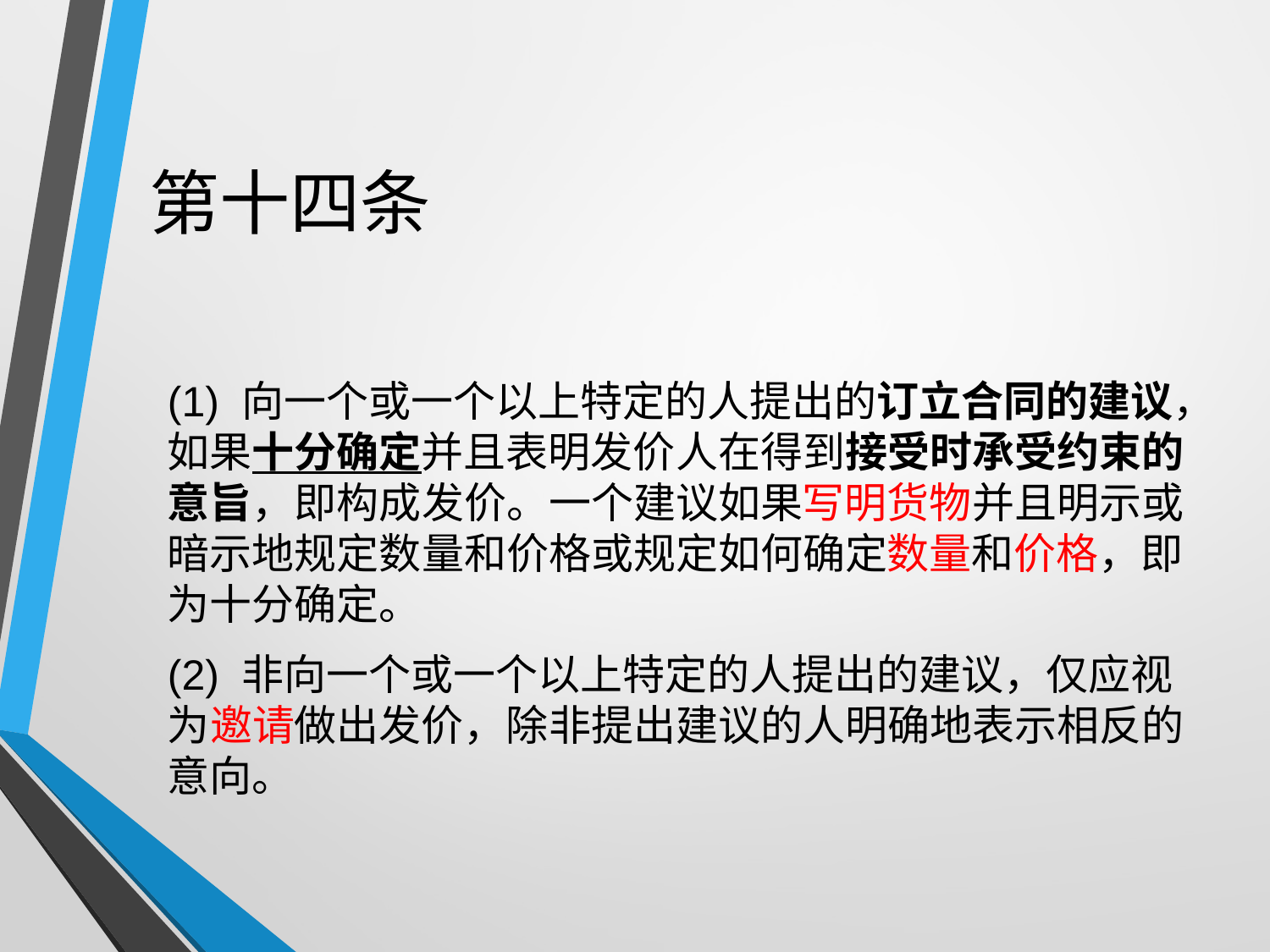

# 第十四条
(1) 向一个或一个以上特定的人提出的订立合同的建议，如果十分确定并且表明发价人在得到接受时承受约束的意旨，即构成发价。一个建议如果写明货物并且明示或暗示地规定数量和价格或规定如何确定数量和价格，即为十分确定。
(2) 非向一个或一个以上特定的人提出的建议，仅应视为邀请做出发价，除非提出建议的人明确地表示相反的意向。